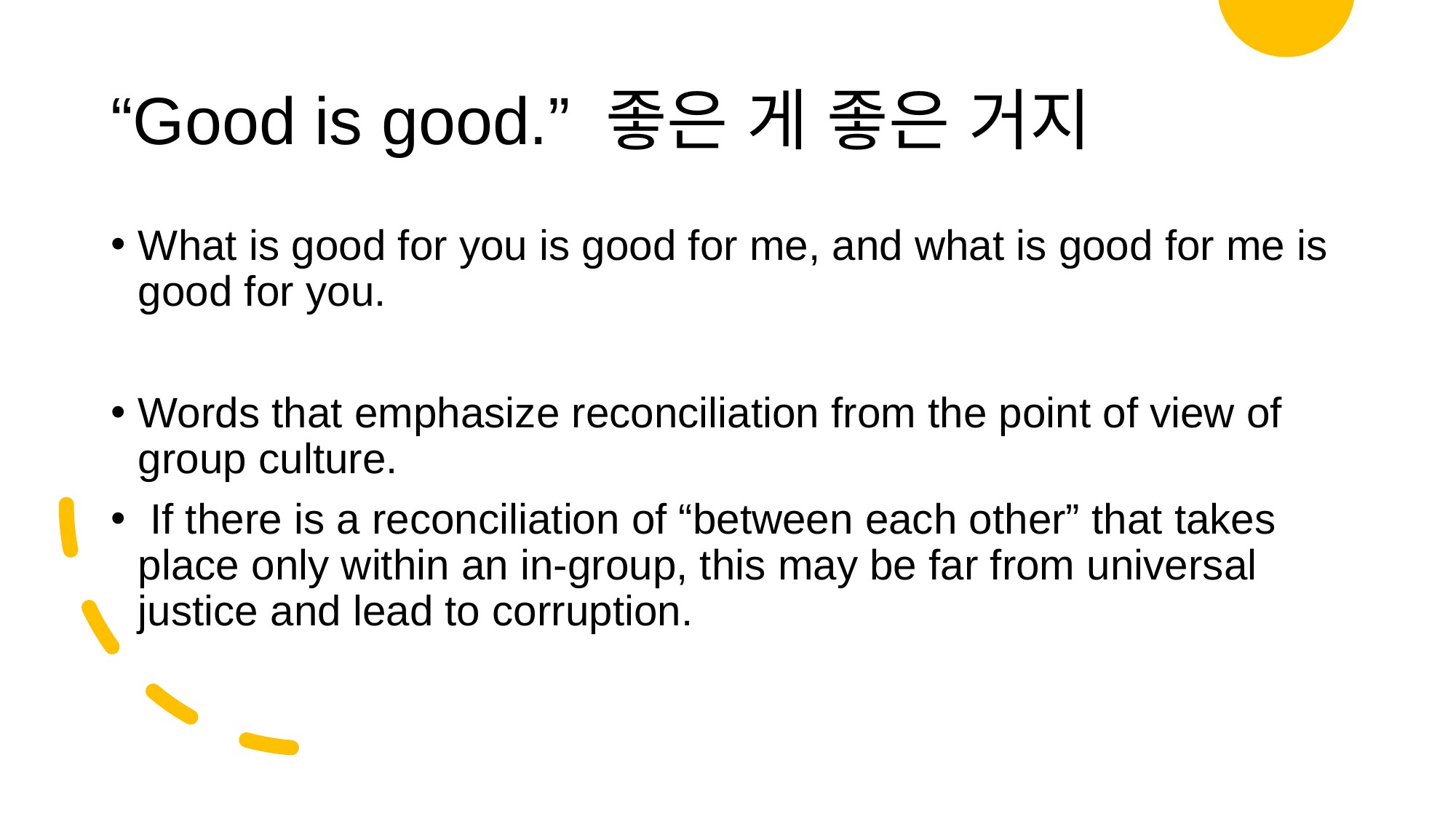

# “Good is good.” 좋은 게 좋은 거지
What is good for you is good for me, and what is good for me is good for you.

Words that emphasize reconciliation from the point of view of group culture.
 If there is a reconciliation of “between each other” that takes place only within an in-group, this may be far from universal justice and lead to corruption.